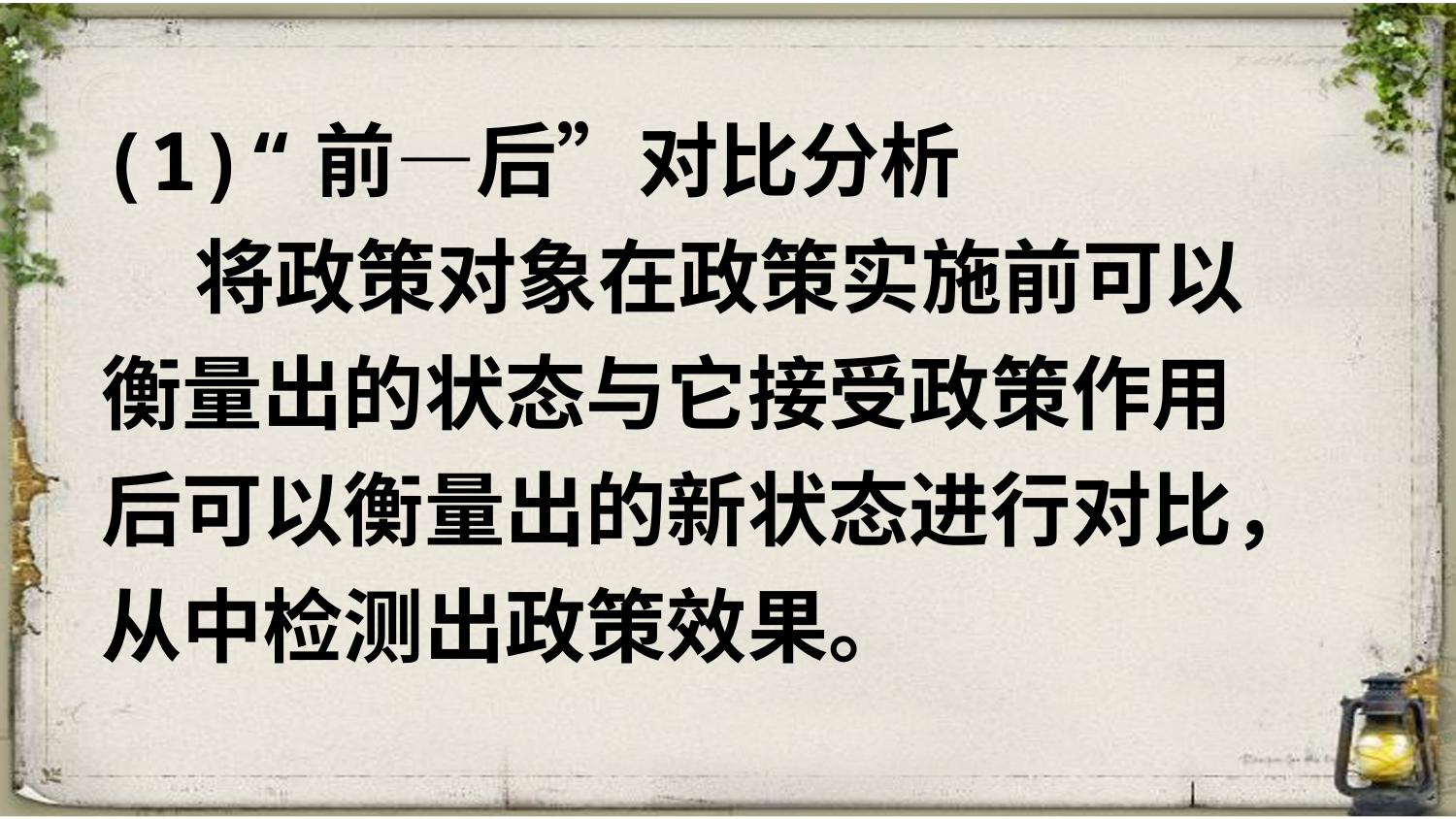

(1)“前—后”对比分析
    将政策对象在政策实施前可以衡量出的状态与它接受政策作用后可以衡量出的新状态进行对比，从中检测出政策效果。